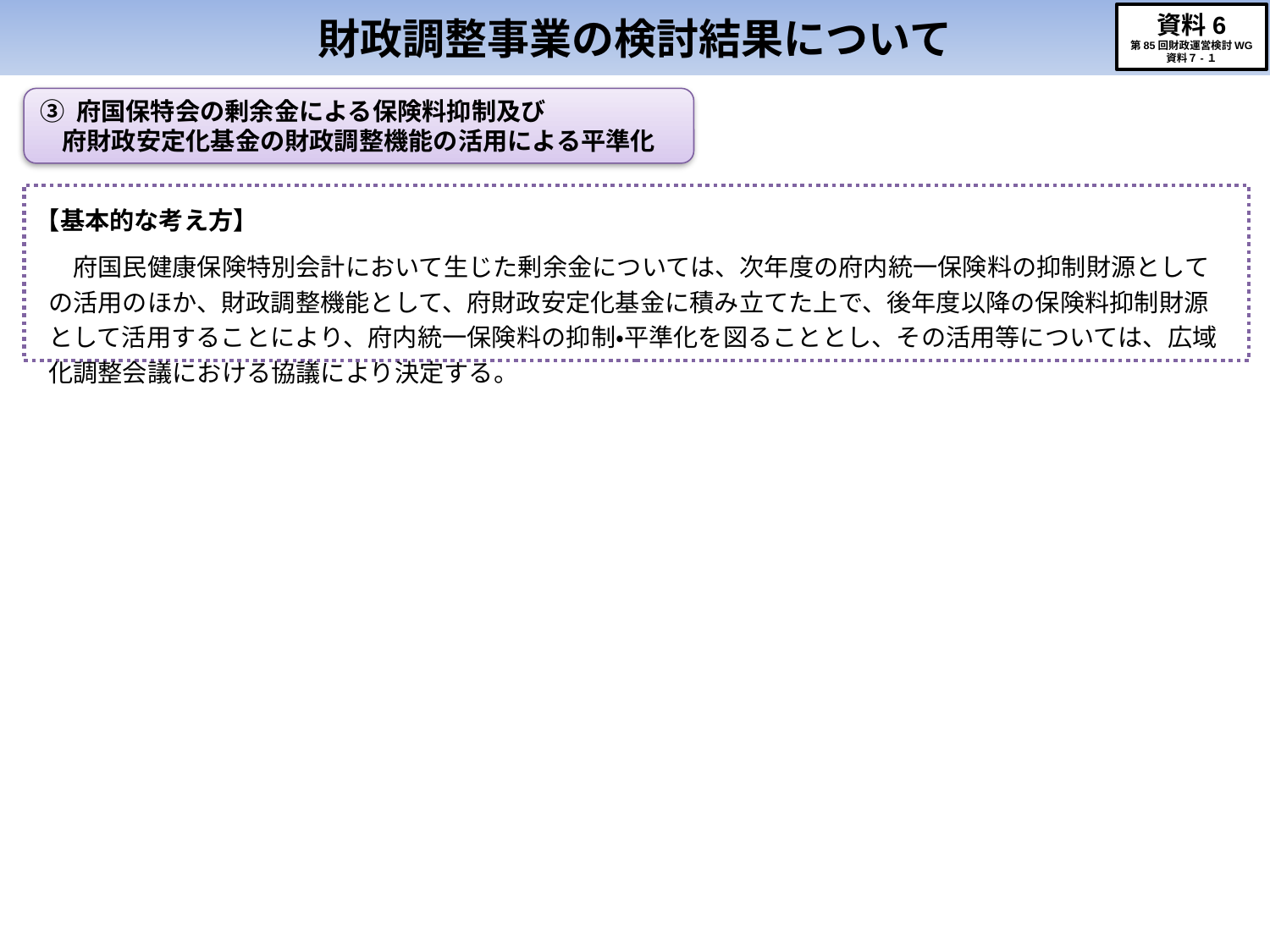

# 財政調整事業の検討結果について
資料6
第85回財政運営検討WG
資料７-１

③ 府国保特会の剰余金による保険料抑制及び
府財政安定化基金の財政調整機能の活用による平準化

【基本的な考え方】
　府国民健康保険特別会計において生じた剰余金については、次年度の府内統一保険料の抑制財源としての活用のほか、財政調整機能として、府財政安定化基金に積み立てた上で、後年度以降の保険料抑制財源として活用することにより、府内統一保険料の抑制・平準化を図ることとし、その活用等については、広域化調整会議における協議により決定する。